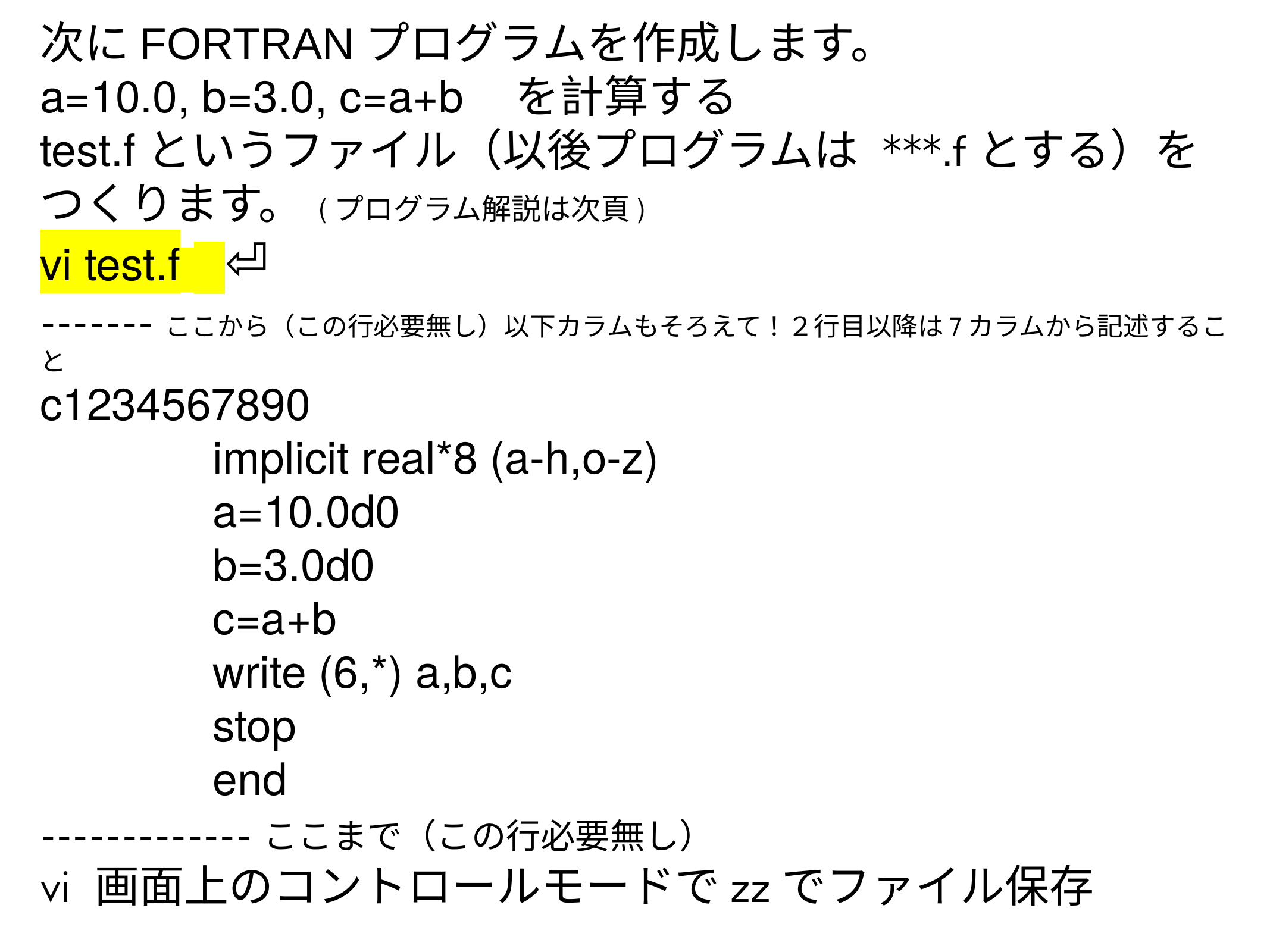

次にFORTRANプログラムを作成します。
a=10.0, b=3.0, c=a+b   を計算する
test.fというファイル（以後プログラムは ***.fとする）をつくります。 (プログラム解説は次頁)
vi test.f   ⏎
-------ここから（この行必要無し）以下カラムもそろえて！２行目以降は7カラムから記述すること
c1234567890
              implicit real*8 (a-h,o-z)
              a=10.0d0
              b=3.0d0
              c=a+b
              write (6,*) a,b,c
              stop
              end
-------------ここまで（この行必要無し）
vi 画面上のコントロールモードでzzでファイル保存